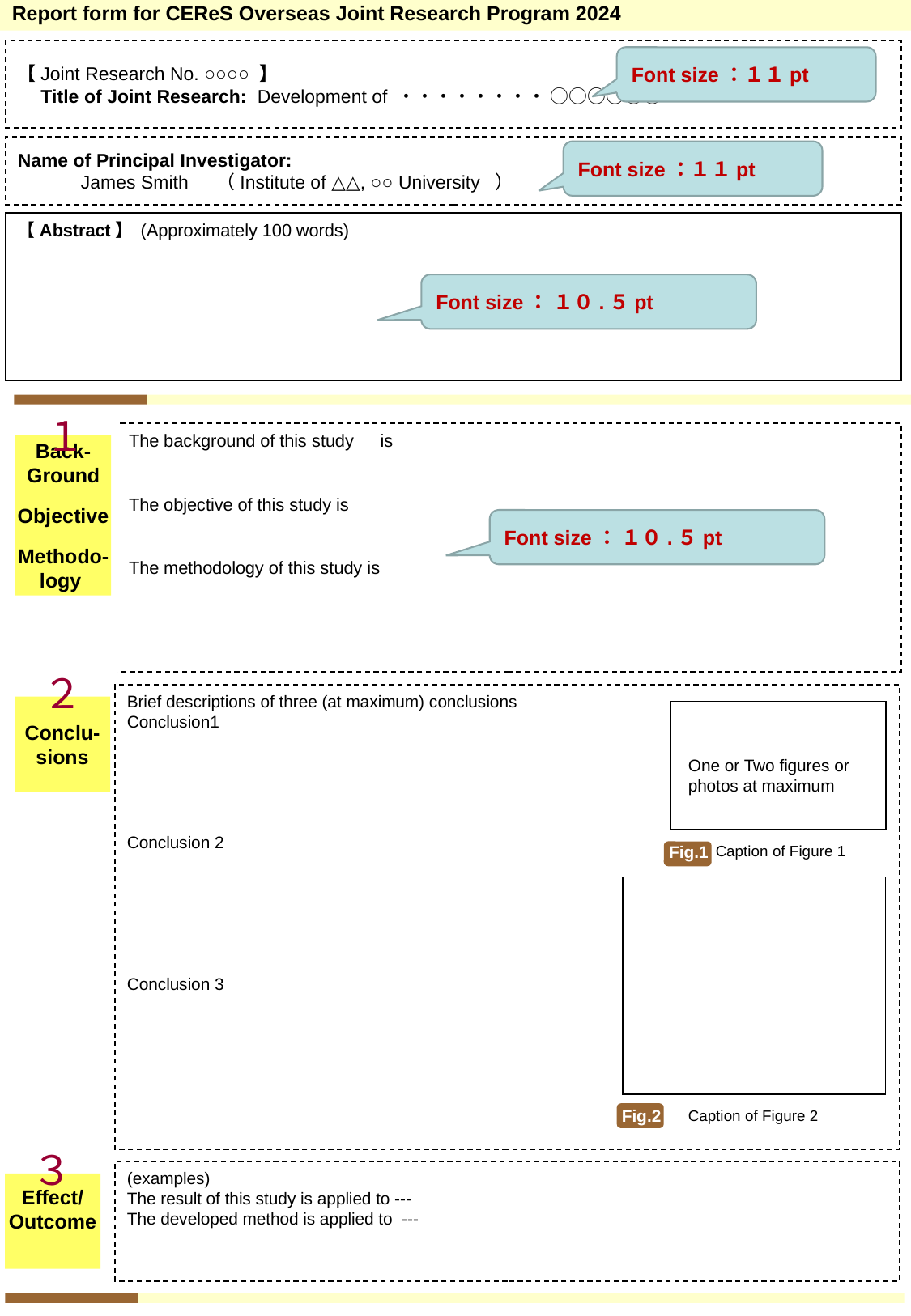

Report form for CEReS Overseas Joint Research Program 2024

【Joint Research No. ○○○○ 】
　Title of Joint Research:  Development of ・・・・・・・・ ○○○○○○

Name of Principal Investigator:
            James Smith 　（Institute of △△, ○○ University  ）
【Abstract】 (Approximately 100 words)

１
The background of this study　is

The objective of this study is

The methodology of this study is
Back-
Ground

Objective

Methodo-
logy
２
Brief descriptions of three (at maximum) conclusions
Conclusion1

Conclusion 2

Conclusion 3

Conclu-
sions
３
(examples)
The result of this study is applied to ---
The developed method is applied to  ---
Effect/
Outcome

Font size：１１pt
Font size：１１pt
Font size： １０.５pt
Font size： １０.５pt

One or Two figures or photos at maximum
Fig.1
Caption of Figure 1

Fig.2
Caption of Figure 2